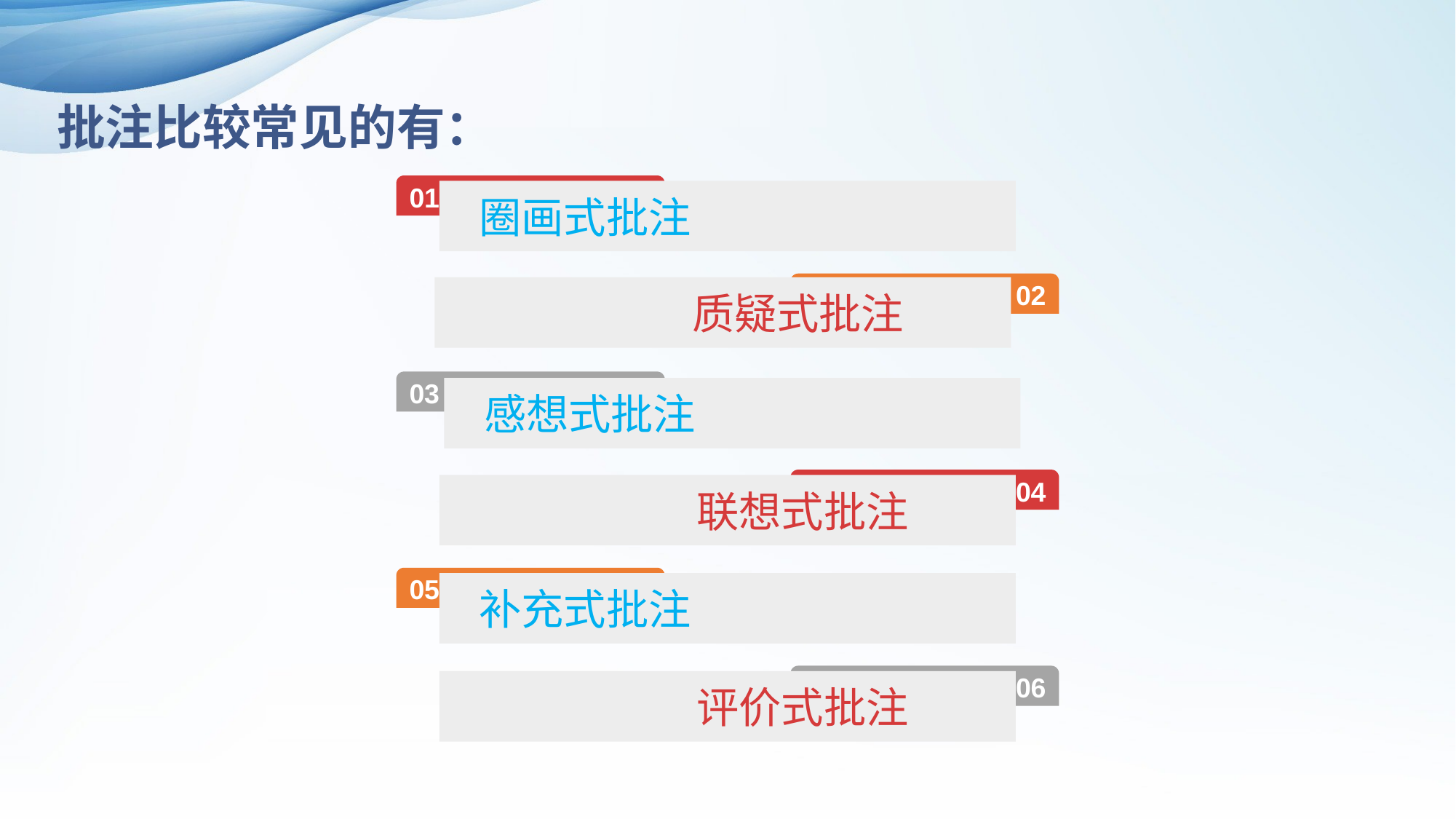

批注比较常见的有：
01
  圈画式批注
02
                         质疑式批注
03
  感想式批注
04
                         联想式批注
05
  补充式批注
06
                         评价式批注